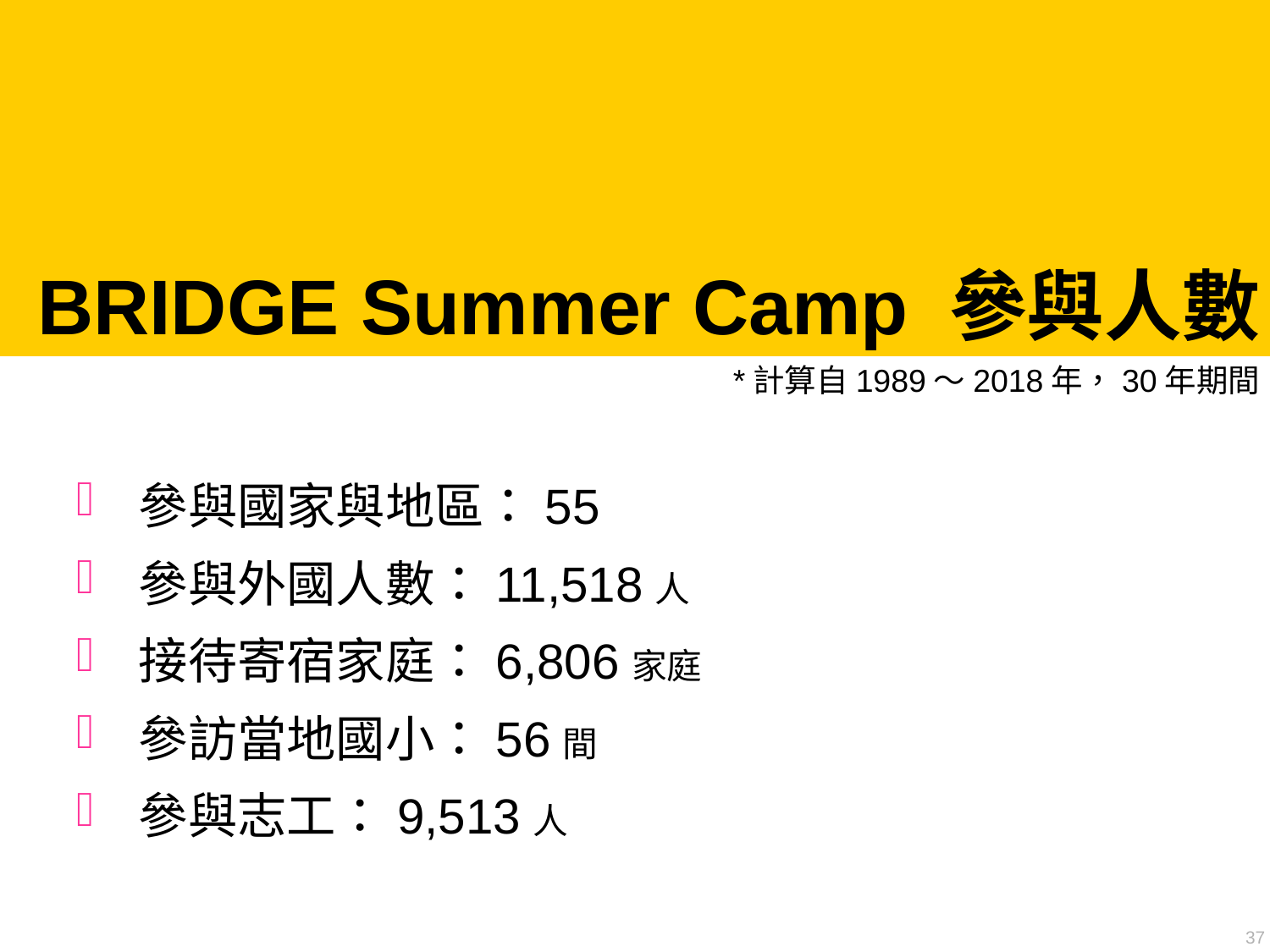

# BRIDGE Summer Camp 參與人數
*計算自1989～2018年，30年期間

參與國家與地區：55
參與外國人數：11,518人
接待寄宿家庭：6,806家庭
參訪當地國小：56間
參與志工：9,513人
37